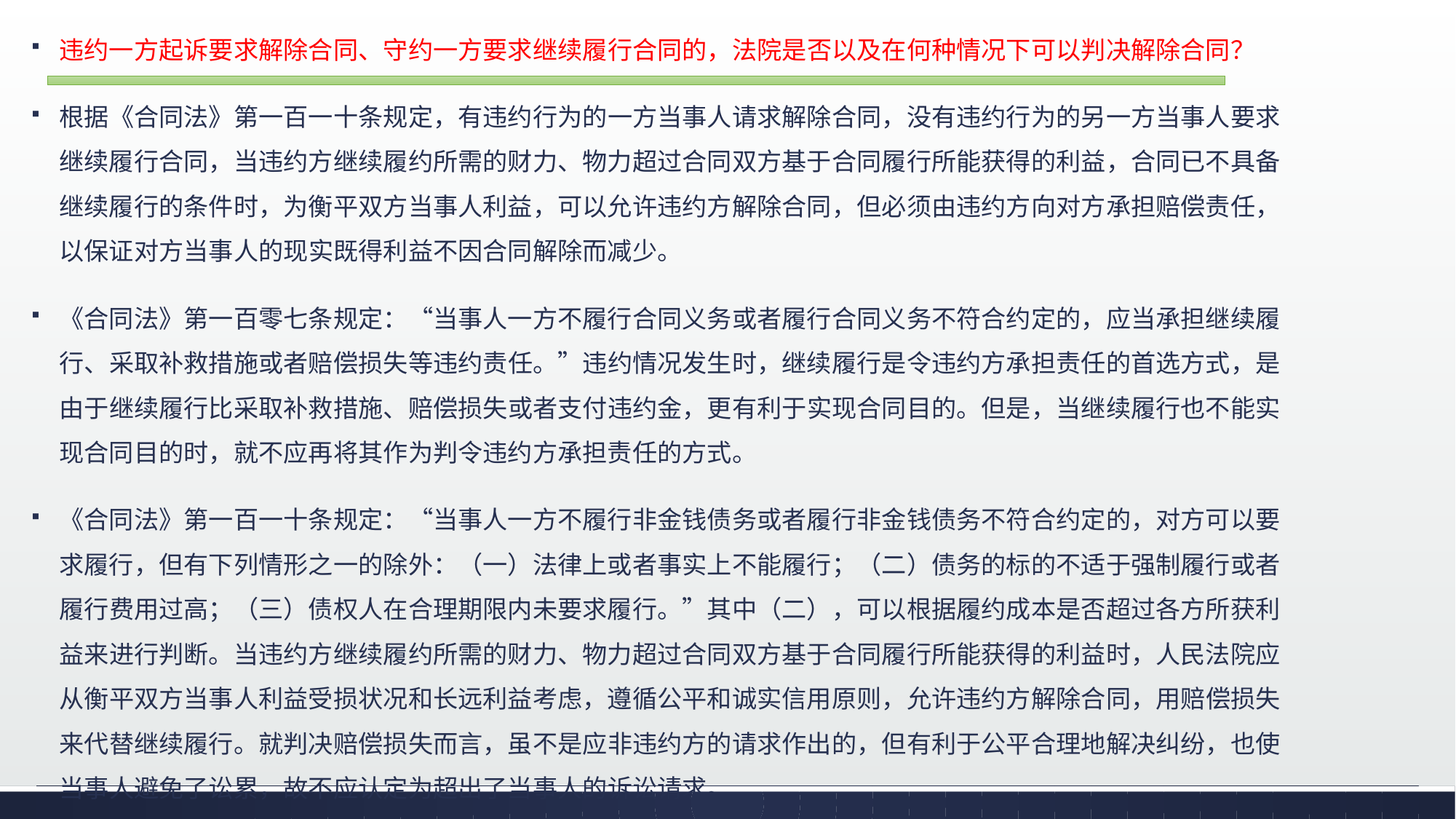

违约一方起诉要求解除合同、守约一方要求继续履行合同的，法院是否以及在何种情况下可以判决解除合同？
根据《合同法》第一百一十条规定，有违约行为的一方当事人请求解除合同，没有违约行为的另一方当事人要求继续履行合同，当违约方继续履约所需的财力、物力超过合同双方基于合同履行所能获得的利益，合同已不具备继续履行的条件时，为衡平双方当事人利益，可以允许违约方解除合同，但必须由违约方向对方承担赔偿责任，以保证对方当事人的现实既得利益不因合同解除而减少。
《合同法》第一百零七条规定：“当事人一方不履行合同义务或者履行合同义务不符合约定的，应当承担继续履行、采取补救措施或者赔偿损失等违约责任。”违约情况发生时，继续履行是令违约方承担责任的首选方式，是由于继续履行比采取补救措施、赔偿损失或者支付违约金，更有利于实现合同目的。但是，当继续履行也不能实现合同目的时，就不应再将其作为判令违约方承担责任的方式。
《合同法》第一百一十条规定：“当事人一方不履行非金钱债务或者履行非金钱债务不符合约定的，对方可以要求履行，但有下列情形之一的除外：（一）法律上或者事实上不能履行；（二）债务的标的不适于强制履行或者履行费用过高；（三）债权人在合理期限内未要求履行。”其中（二），可以根据履约成本是否超过各方所获利益来进行判断。当违约方继续履约所需的财力、物力超过合同双方基于合同履行所能获得的利益时，人民法院应从衡平双方当事人利益受损状况和长远利益考虑，遵循公平和诚实信用原则，允许违约方解除合同，用赔偿损失来代替继续履行。就判决赔偿损失而言，虽不是应非违约方的请求作出的，但有利于公平合理地解决纠纷，也使当事人避免了讼累，故不应认定为超出了当事人的诉讼请求。